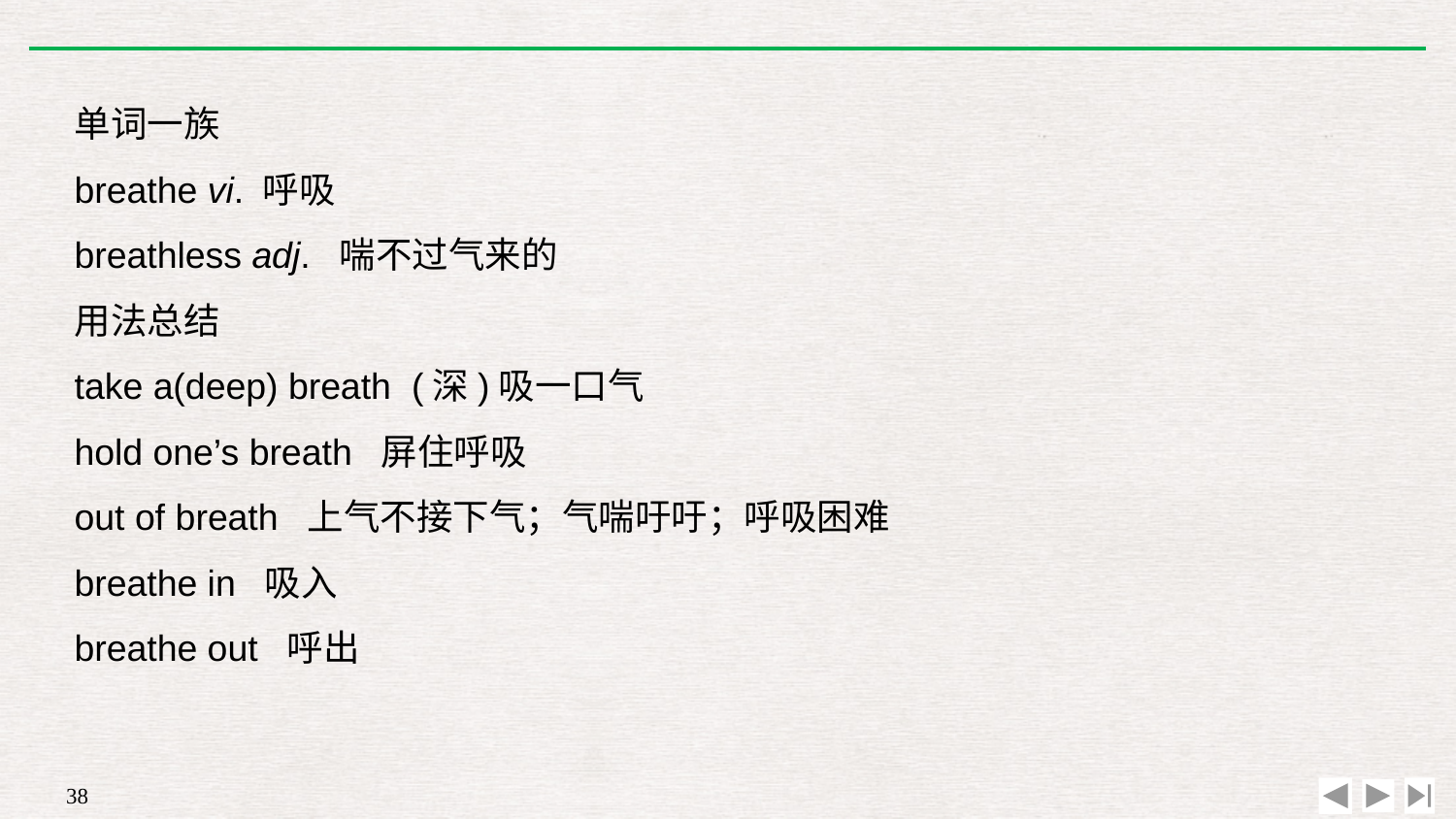

单词一族
breathe vi. 呼吸
breathless adj.  喘不过气来的
用法总结
take a(deep) breath  (深)吸一口气
hold one’s breath  屏住呼吸
out of breath  上气不接下气；气喘吁吁；呼吸困难
breathe in  吸入
breathe out  呼出